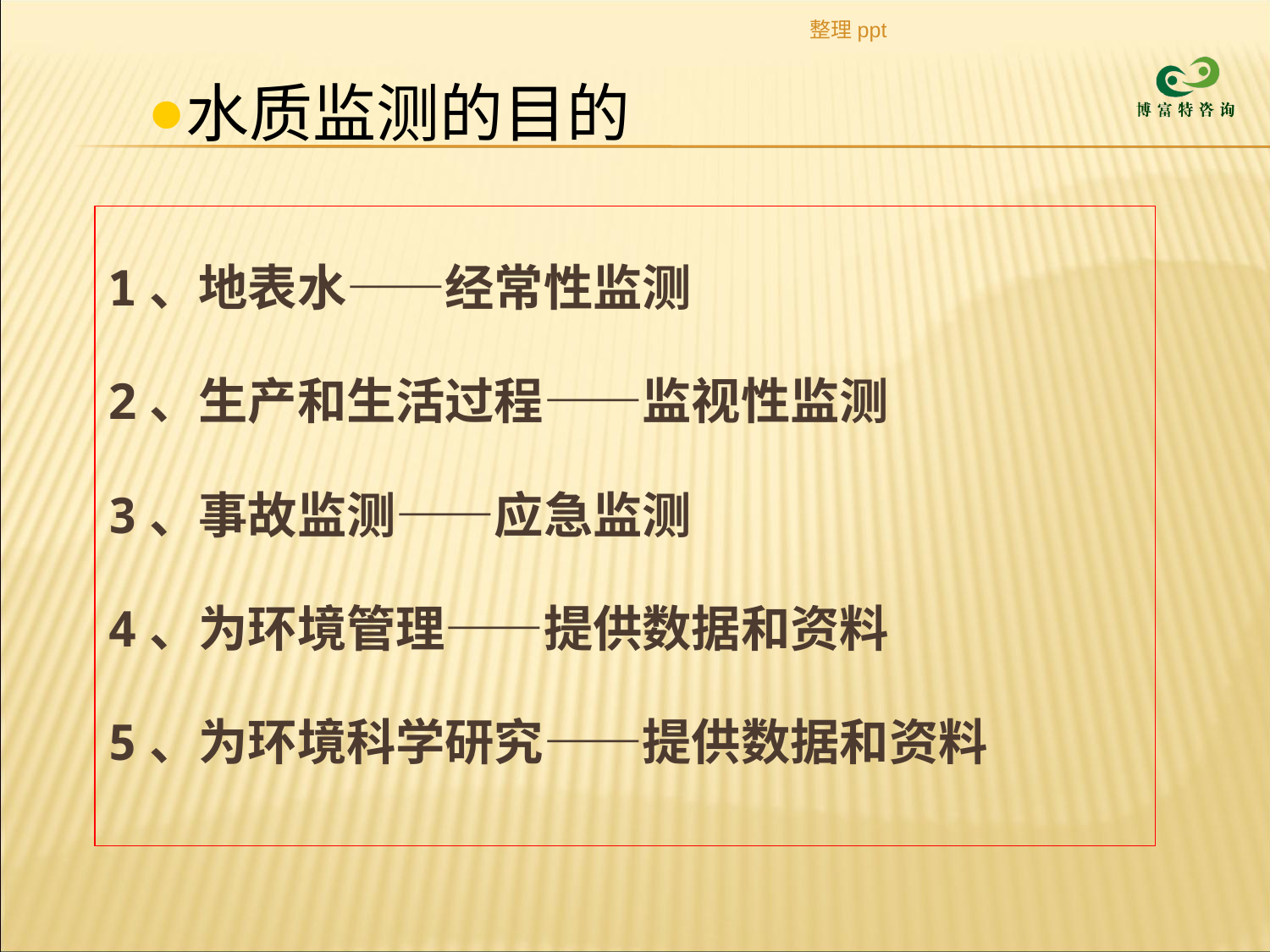

整理ppt
水质监测的目的
1、地表水——经常性监测
2、生产和生活过程——监视性监测
3、事故监测——应急监测
4、为环境管理——提供数据和资料
5、为环境科学研究——提供数据和资料

5